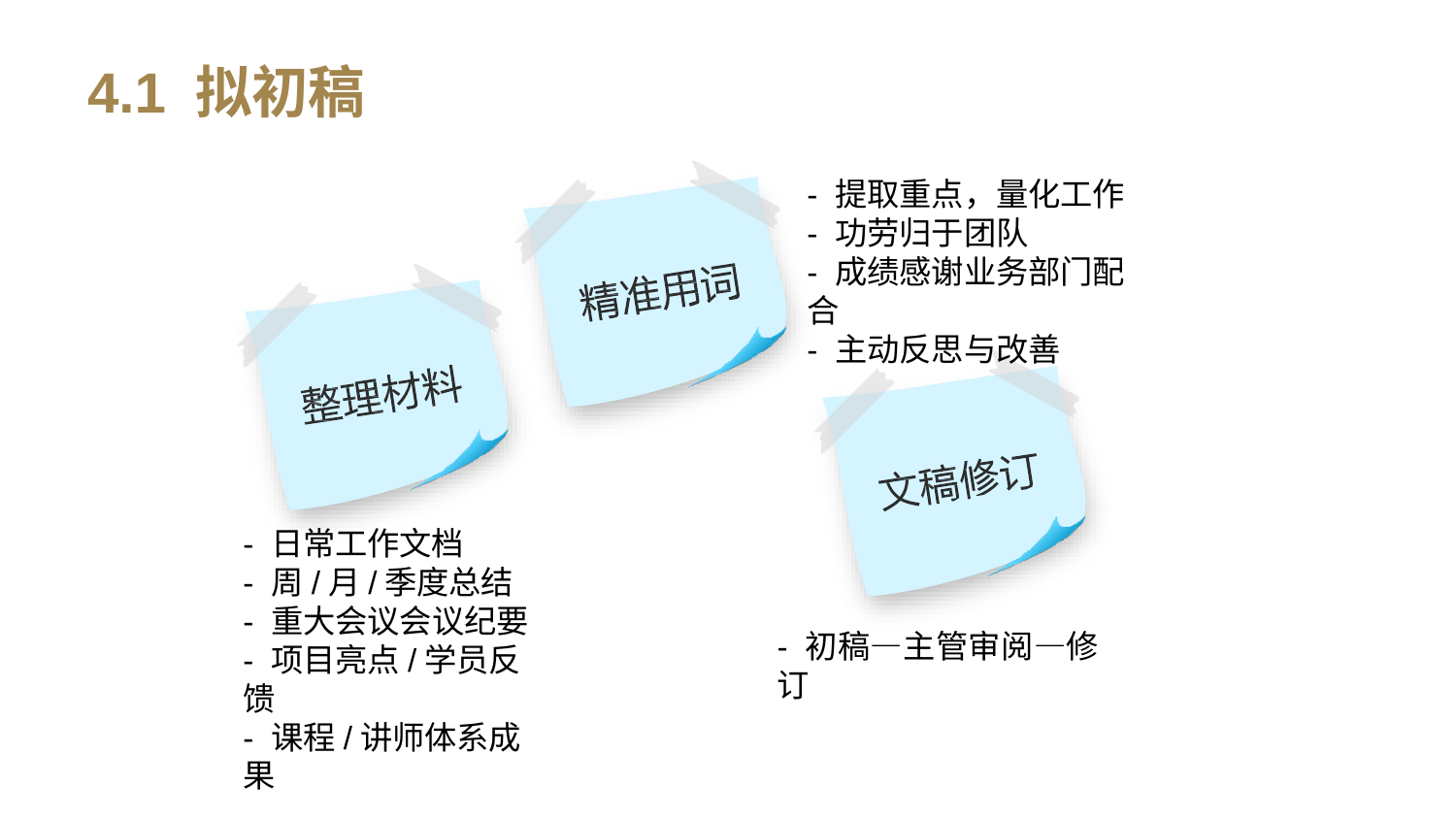

# 4.1 拟初稿

- 提取重点，量化工作
- 功劳归于团队
- 成绩感谢业务部门配合
- 主动反思与改善

- 日常工作文档
- 周/月/季度总结
- 重大会议会议纪要
- 项目亮点/学员反馈
- 课程/讲师体系成果
- 初稿—主管审阅—修订